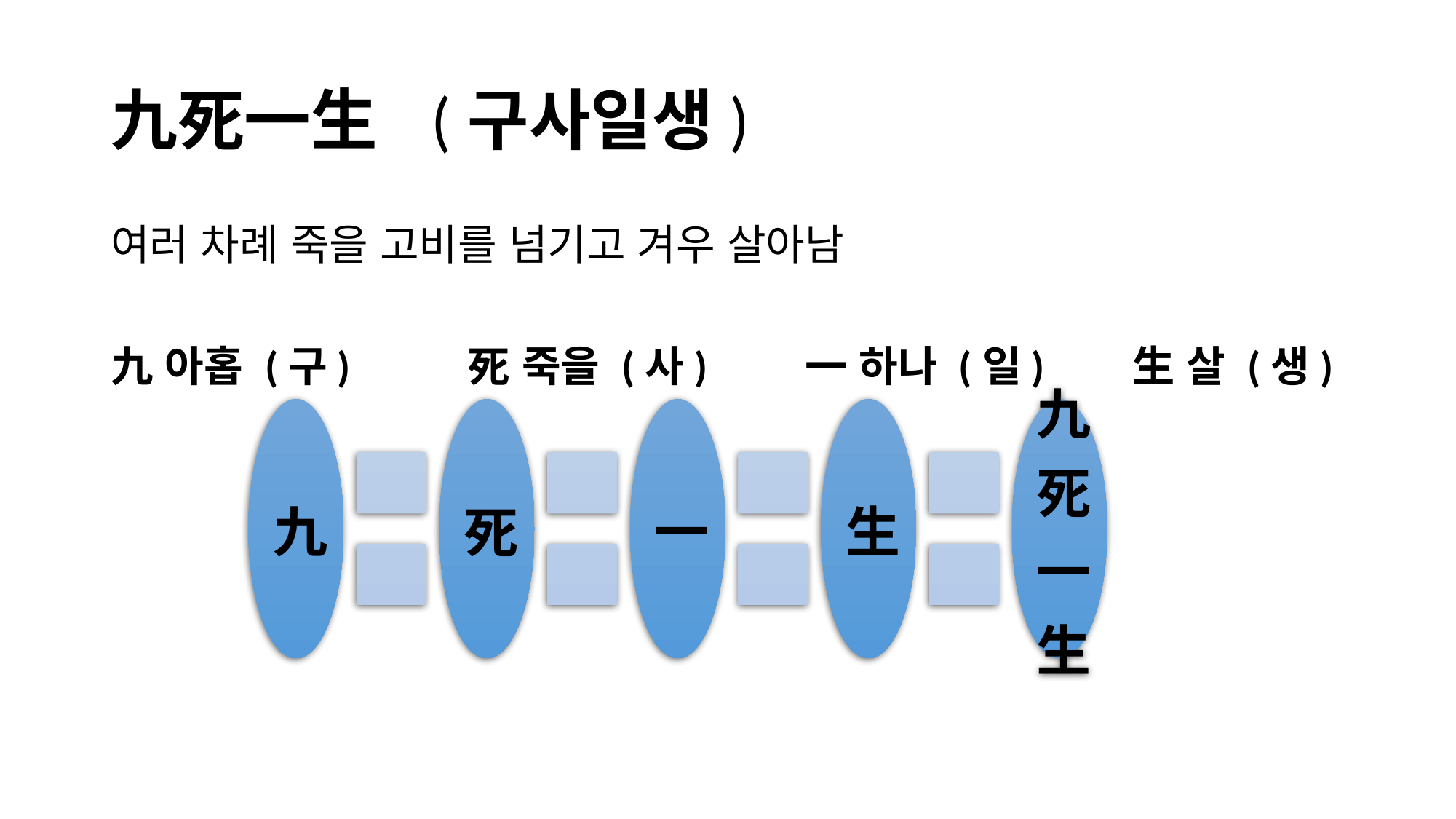

# 九死一生  (구사일생)
여러 차례 죽을 고비를 넘기고 겨우 살아남

九 아홉 (구)	  死 죽을 (사)  	   一 하나 (일) 	   生 살 (생)

九
死
一
生
九死一生